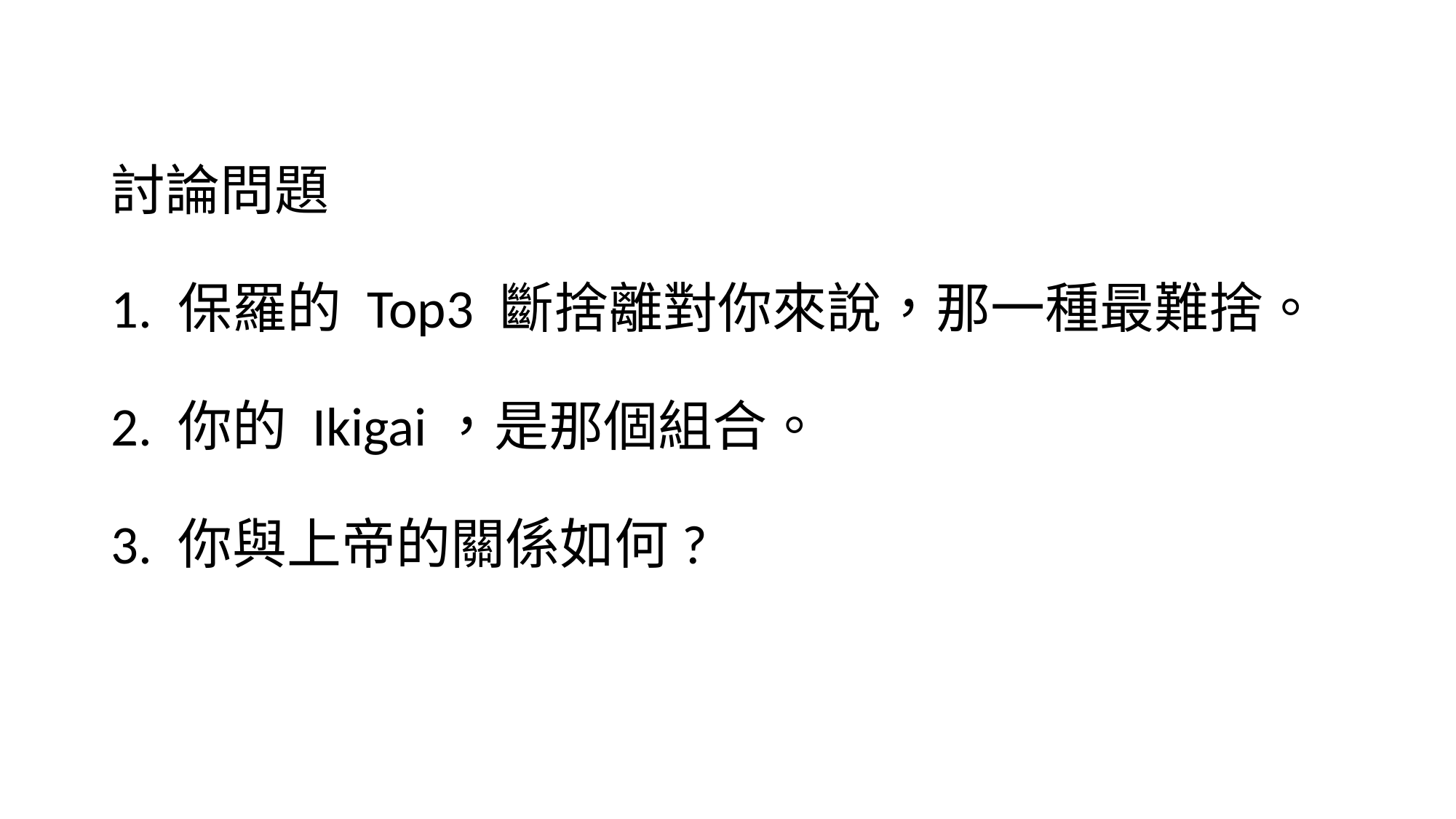

# 討論問題 1. 保羅的 Top3 斷捨離對你來說，那一種最難捨。 2. 你的 Ikigai，是那個組合。 3. 你與上帝的關係如何?